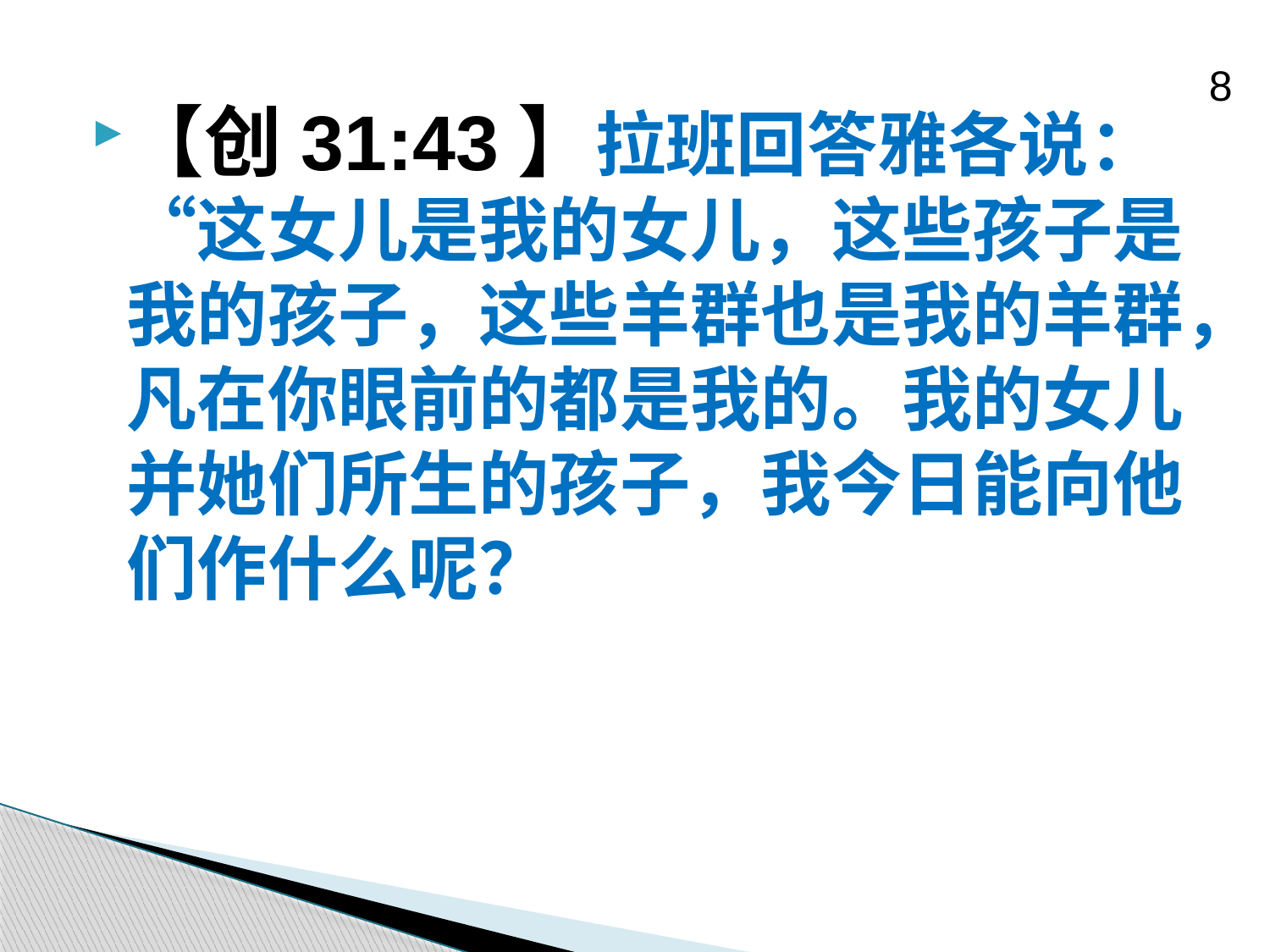

8
【创31:43】拉班回答雅各说：“这女儿是我的女儿，这些孩子是我的孩子，这些羊群也是我的羊群，凡在你眼前的都是我的。我的女儿并她们所生的孩子，我今日能向他们作什么呢？